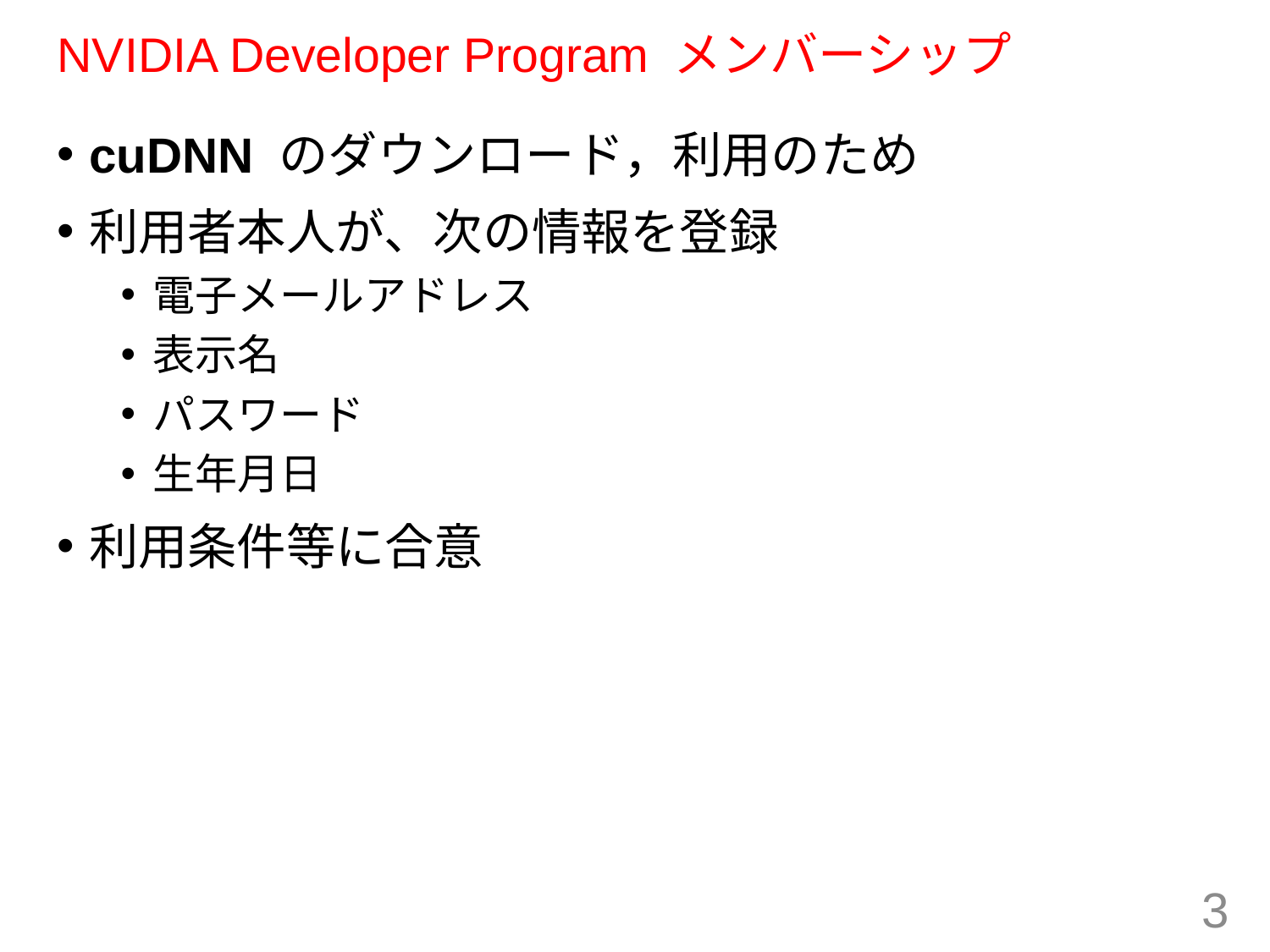

# NVIDIA Developer Program メンバーシップ
cuDNN のダウンロード，利用のため
利用者本人が、次の情報を登録
電子メールアドレス
表示名
パスワード
生年月日
利用条件等に合意
3